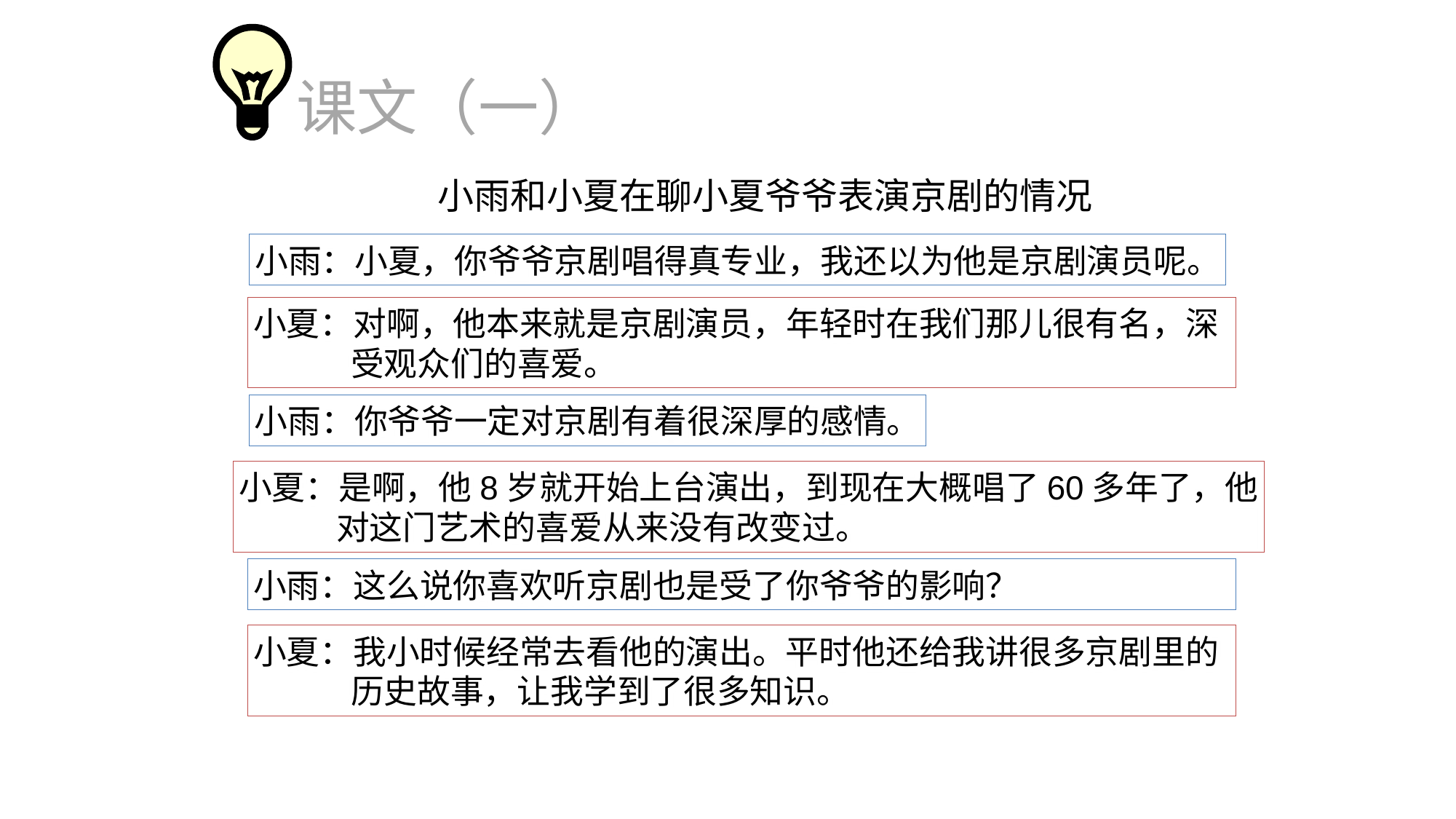

课文（一）
小雨和小夏在聊小夏爷爷表演京剧的情况
小雨：小夏，你爷爷京剧唱得真专业，我还以为他是京剧演员呢。
小夏：对啊，他本来就是京剧演员，年轻时在我们那儿很有名，深
            受观众们的喜爱。
小雨：你爷爷一定对京剧有着很深厚的感情。
小夏：是啊，他8岁就开始上台演出，到现在大概唱了60多年了，他
            对这门艺术的喜爱从来没有改变过。
小雨：这么说你喜欢听京剧也是受了你爷爷的影响？
小夏：我小时候经常去看他的演出。平时他还给我讲很多京剧里的
            历史故事，让我学到了很多知识。